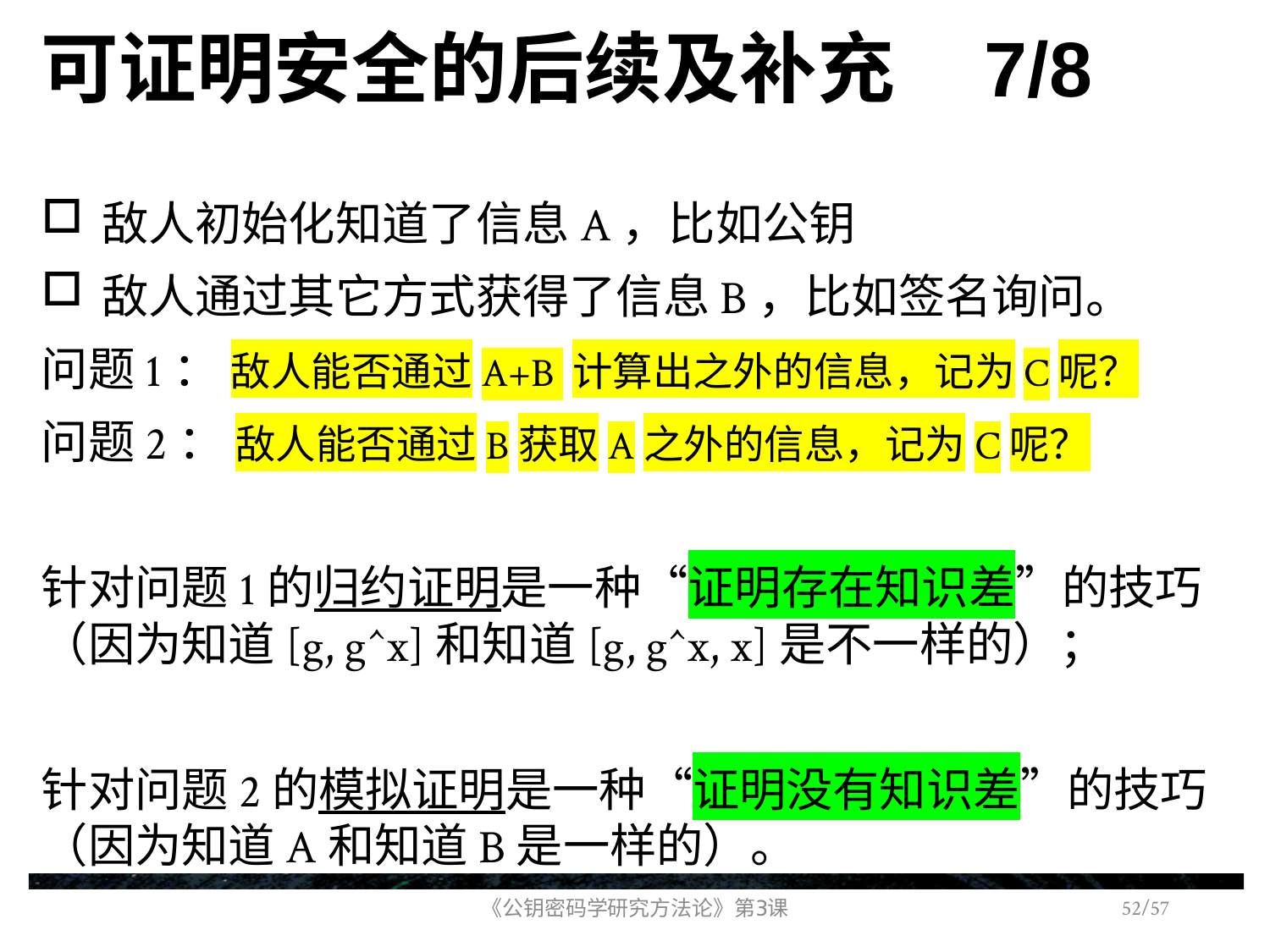

# 可证明安全的后续及补充    7/8
敌人初始化知道了信息A，比如公钥
敌人通过其它方式获得了信息B，比如签名询问。
问题1： 敌人能否通过A+B 计算出之外的信息，记为C呢？
问题2： 敌人能否通过B获取A之外的信息，记为C呢？

针对问题1的归约证明是一种“证明存在知识差”的技巧（因为知道[g, g^x]和知道[g, g^x, x]是不一样的）；

针对问题2的模拟证明是一种“证明没有知识差”的技巧（因为知道A和知道B是一样的）。
《公钥密码学研究方法论》第3课
52/57